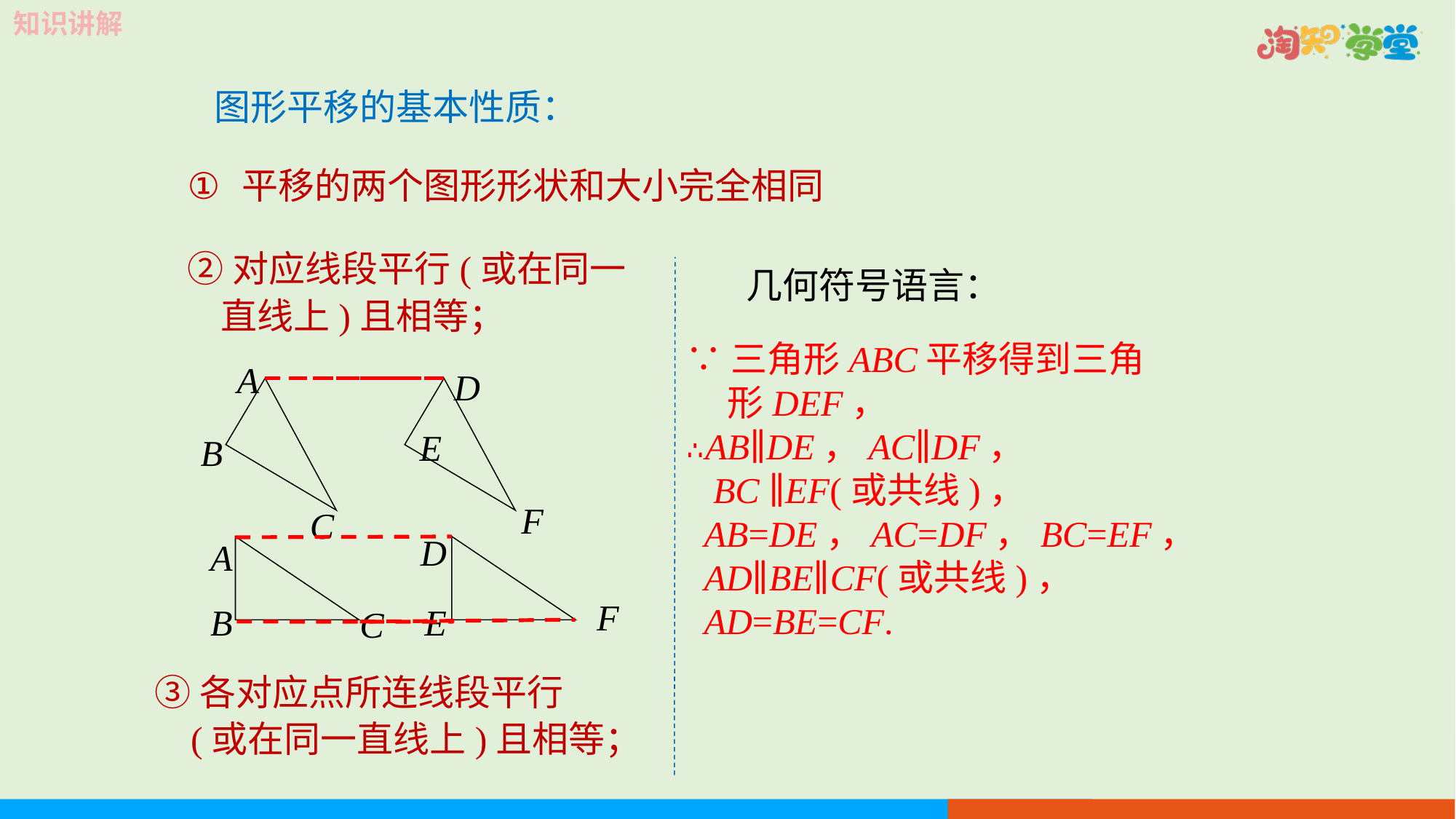

图形平移的基本性质：
平移的两个图形形状和大小完全相同
②对应线段平行(或在同一
   直线上)且相等；
几何符号语言：
∵三角形ABC平移得到三角
    形DEF，
∴AB∥DE，AC∥DF，
   BC ∥EF(或共线)，
  AB=DE，AC=DF，BC=EF，
  AD∥BE∥CF(或共线)，
  AD=BE=CF.
A
D

E
B
F
C

D
A

F
B
E
C
③各对应点所连线段平行
    (或在同一直线上)且相等；